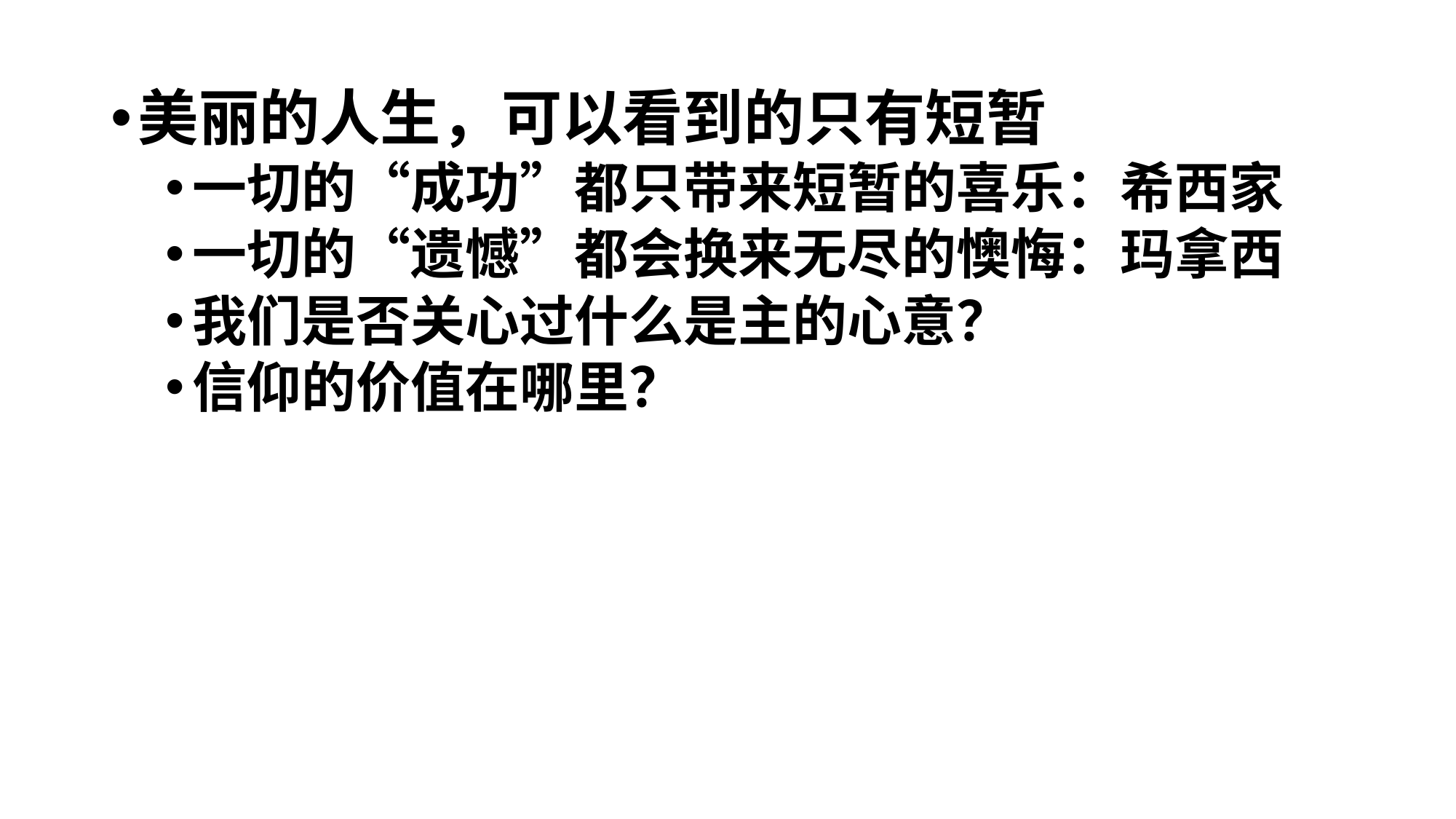

美丽的人生，可以看到的只有短暂
一切的“成功”都只带来短暂的喜乐：希西家
一切的“遗憾”都会换来无尽的懊悔：玛拿西
我们是否关心过什么是主的心意？
信仰的价值在哪里？